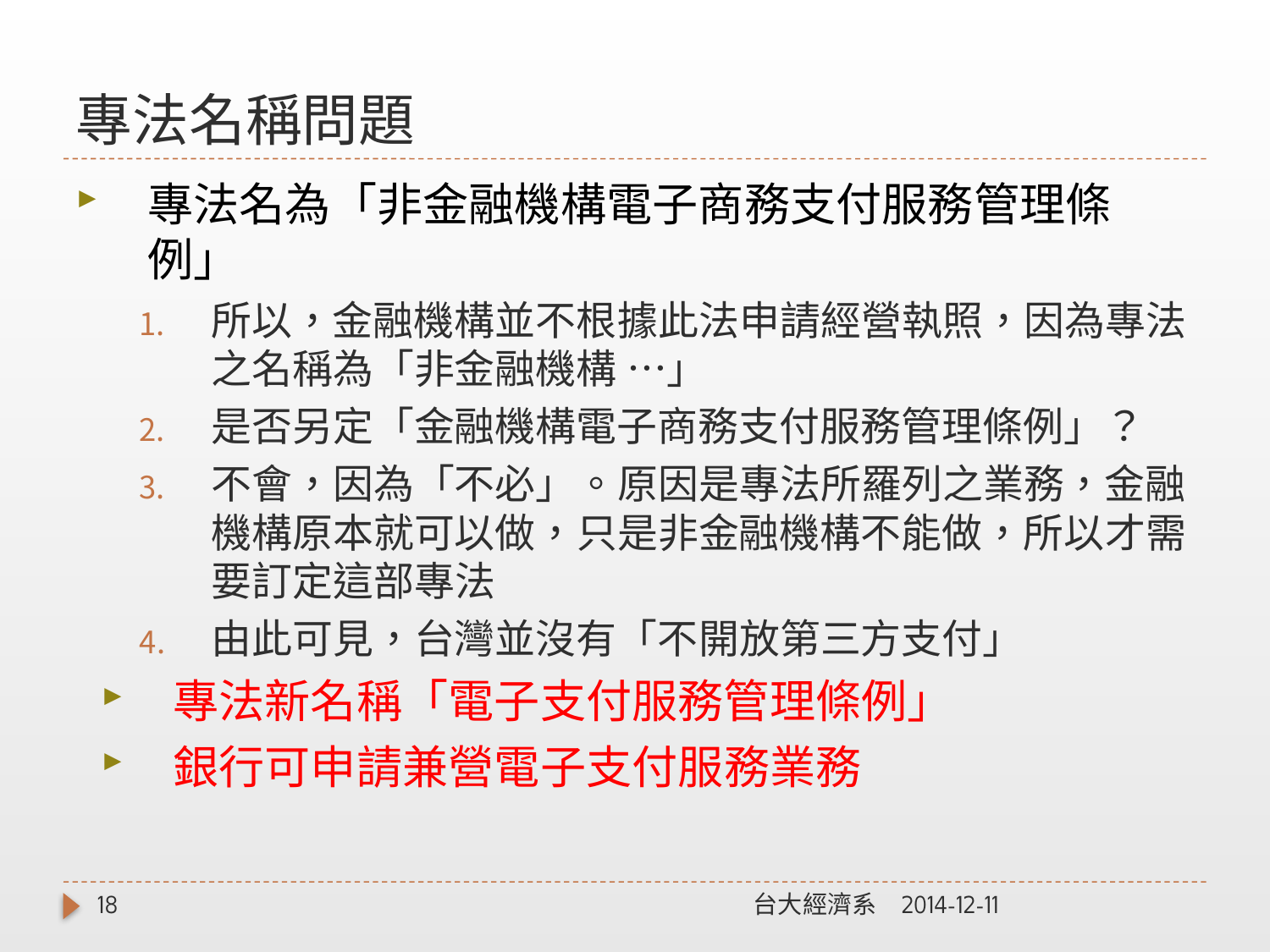

# 專法名稱問題
專法名為「非金融機構電子商務支付服務管理條例」
所以，金融機構並不根據此法申請經營執照，因為專法之名稱為「非金融機構 …」
是否另定「金融機構電子商務支付服務管理條例」？
不會，因為「不必」。原因是專法所羅列之業務，金融機構原本就可以做，只是非金融機構不能做，所以才需要訂定這部專法
由此可見，台灣並沒有「不開放第三方支付」
專法新名稱「電子支付服務管理條例」
銀行可申請兼營電子支付服務業務
18
台大經濟系
2014-12-11